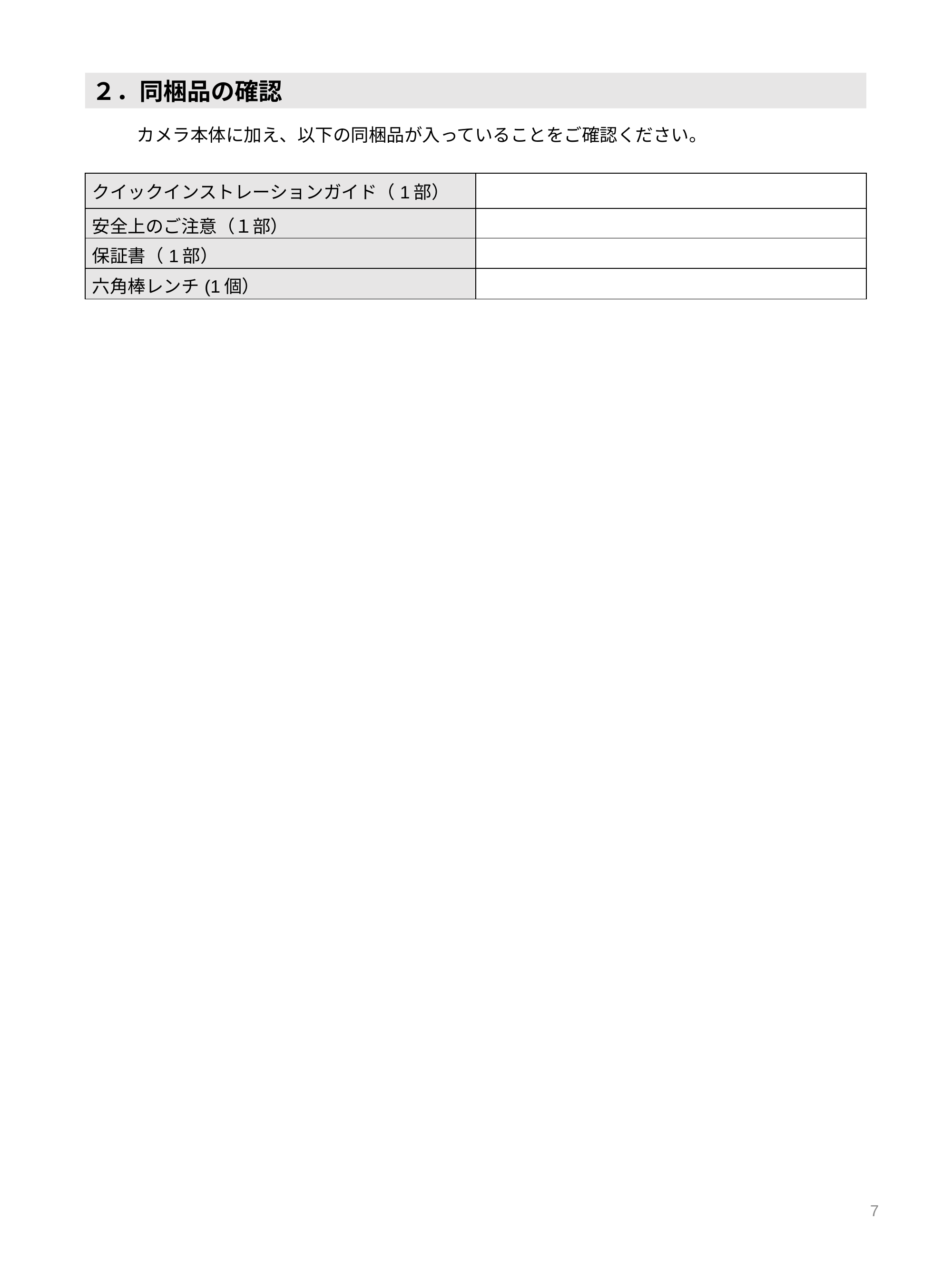

２．同梱品の確認
カメラ本体に加え、以下の同梱品が入っていることをご確認ください。
| クイックインストレーションガイド（1部） |  |
| --- | --- |
| 安全上のご注意（１部） |  |
| 保証書（1部） |  |
| 六角棒レンチ(1個） |  |
7